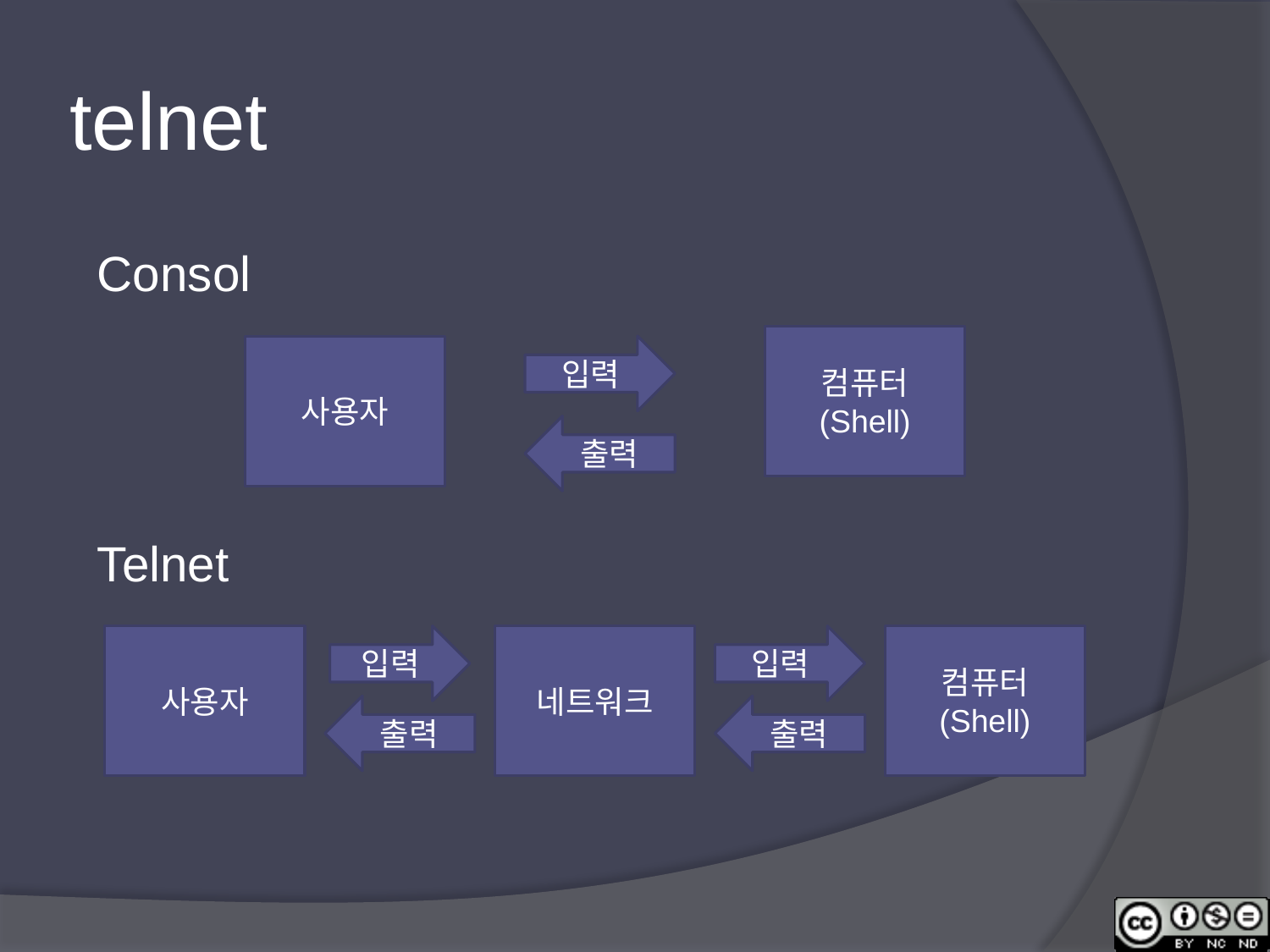

# telnet
Consol
컴퓨터
(Shell)
사용자
입력
출력
Telnet
사용자
입력
네트워크
입력
컴퓨터
(Shell)
출력
출력